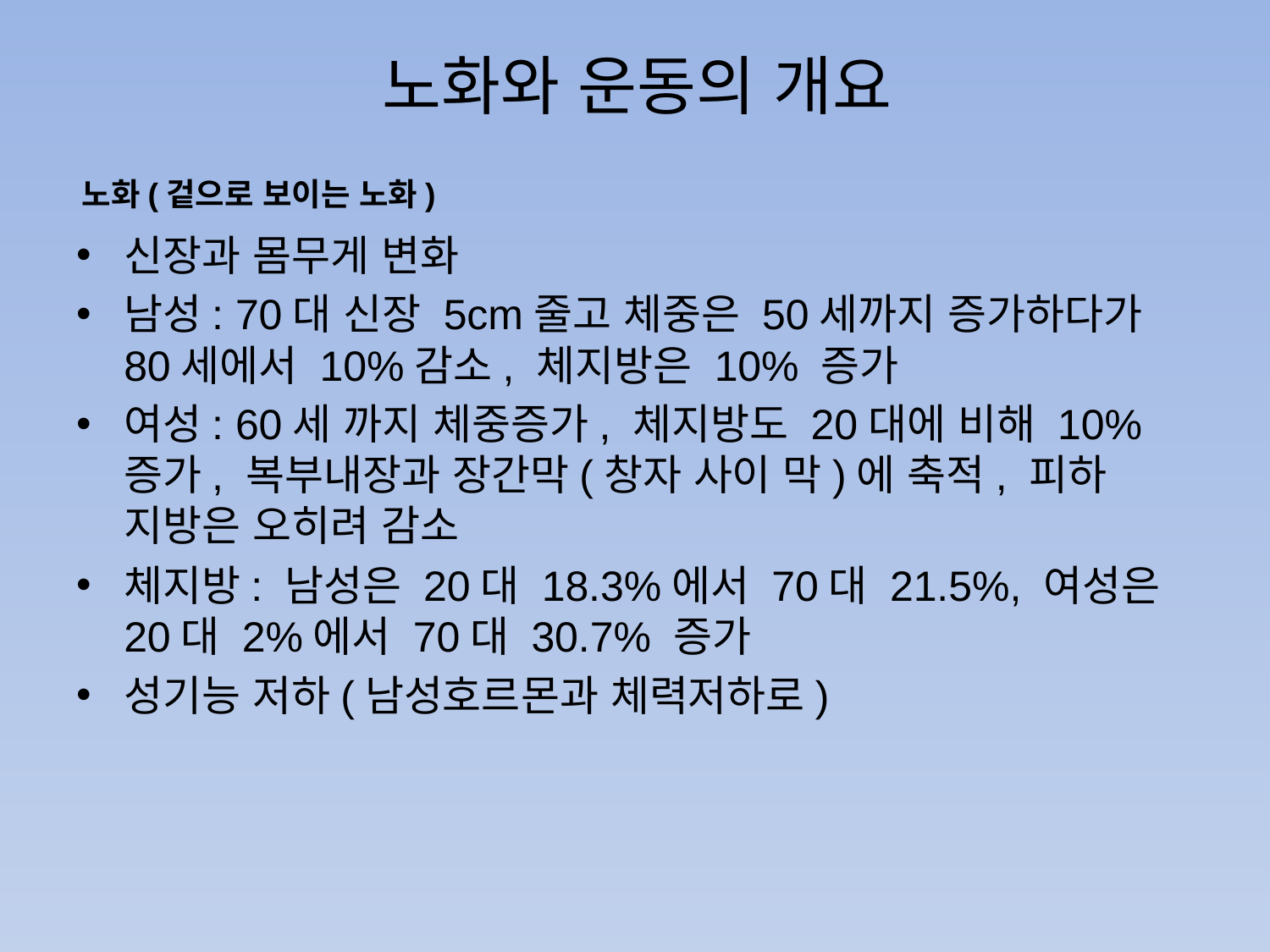

# 노화와 운동의 개요
노화(겉으로 보이는 노화)
신장과 몸무게 변화
남성: 70대 신장 5cm줄고 체중은 50세까지 증가하다가 80세에서 10%감소, 체지방은 10% 증가
여성: 60세 까지 체중증가, 체지방도 20대에 비해 10%증가, 복부내장과 장간막(창자 사이 막)에 축적, 피하 지방은 오히려 감소
체지방: 남성은 20대 18.3%에서 70대 21.5%, 여성은 20대 2%에서 70대 30.7% 증가
성기능 저하(남성호르몬과 체력저하로)